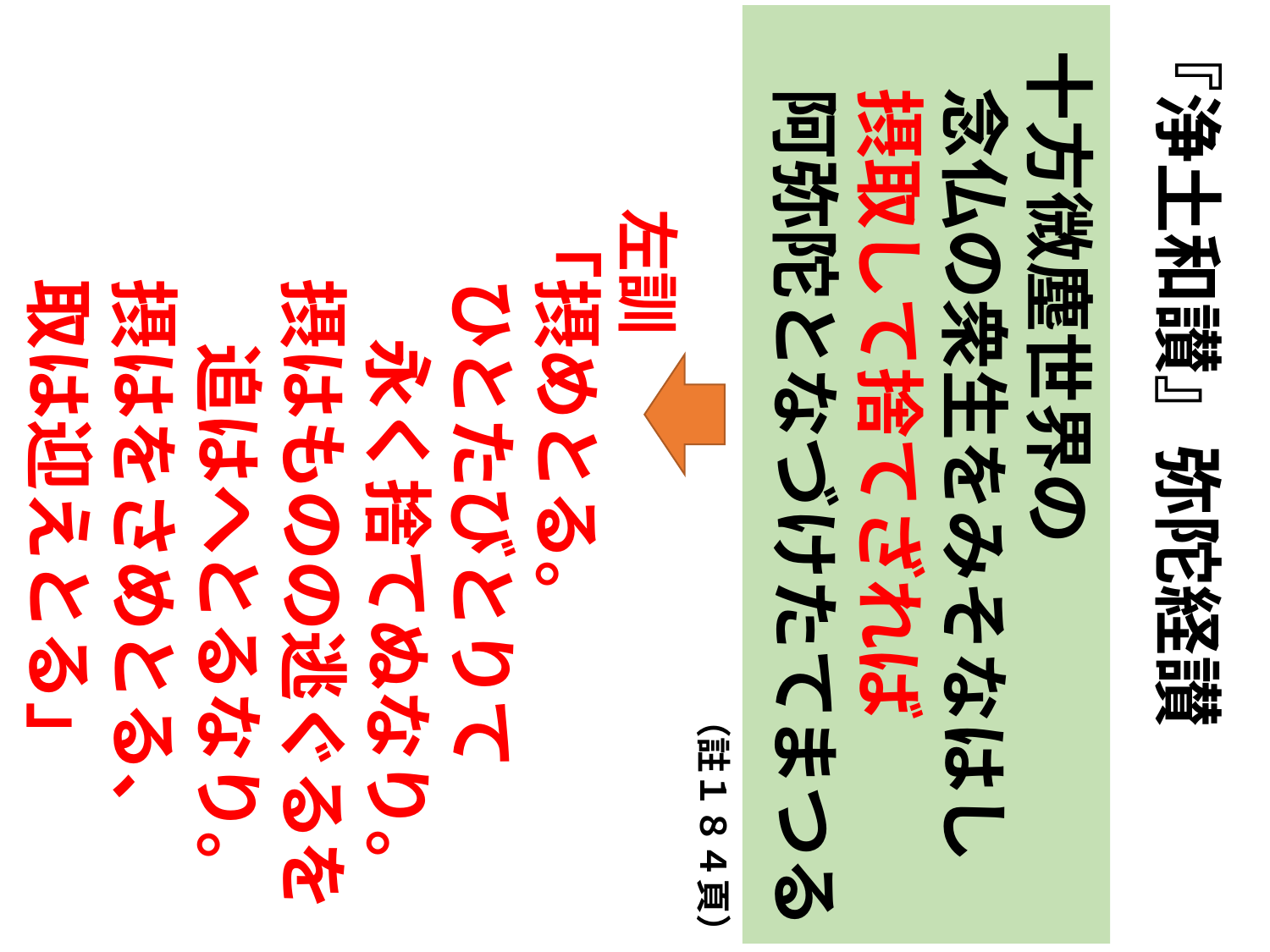

十方微塵世界の
　念仏の衆生をみそなはし
　摂取して捨てざれば
　阿弥陀となづけたてまつる
『浄土和讃』弥陀経讃
左訓
「摂めとる。
　ひとたびとりて
       永く捨てぬなり。
　摂はものの逃ぐるを
　    追はへとるなり。
　摂はをさめとる、
　取は迎えとる」

（註１８４頁）